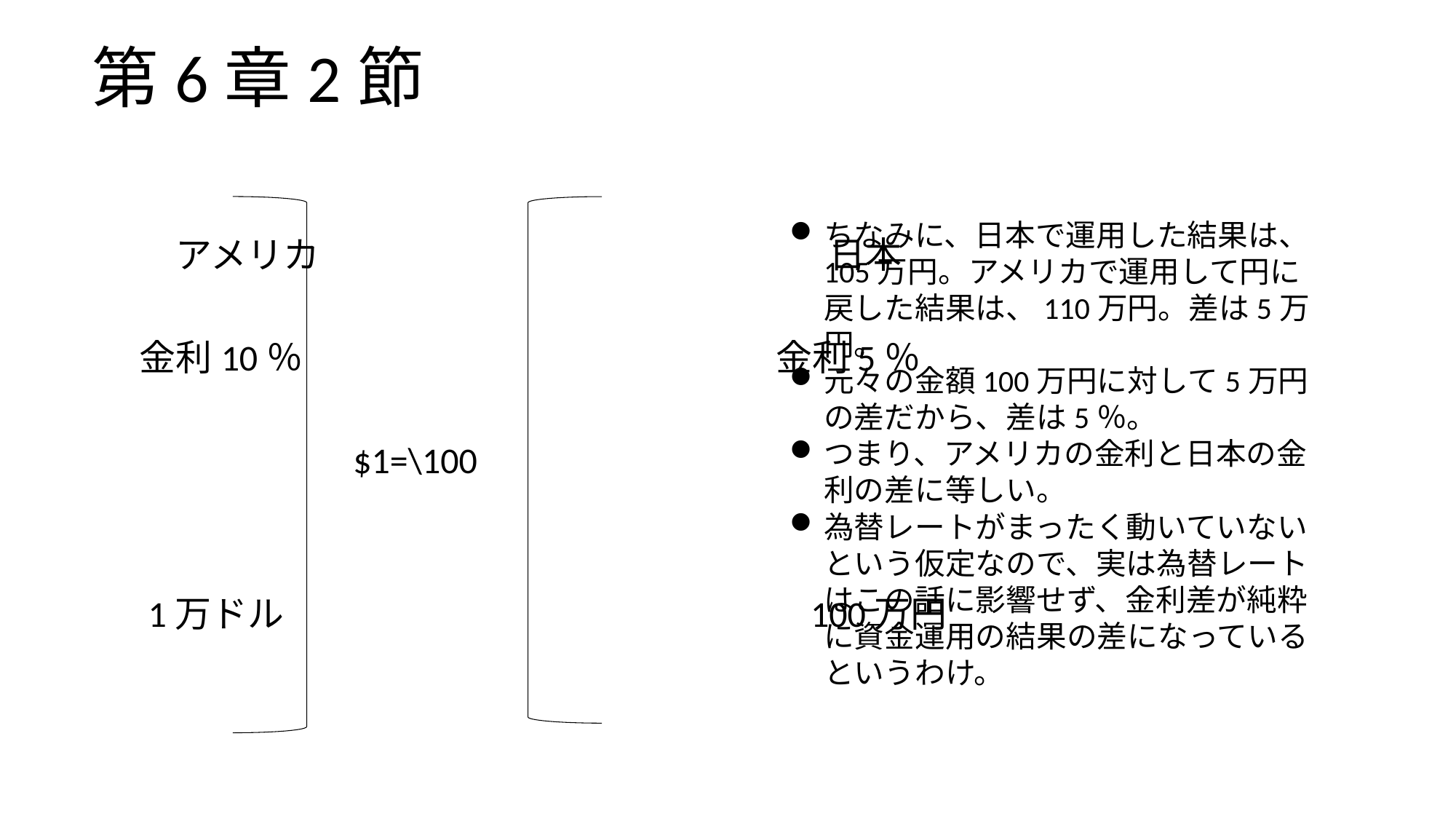

# 第6章2節

　　　アメリカ　　　　　　　　　　　　　　日本

　　金利10％　　　　　　　　　　　　　金利5％

                                   $1=\100

　　1万ドル　　　　　　　　　　　　　　 100万円

ちなみに、日本で運用した結果は、105万円。アメリカで運用して円に戻した結果は、110万円。差は5万円。
元々の金額100万円に対して5万円の差だから、差は5％。
つまり、アメリカの金利と日本の金利の差に等しい。
為替レートがまったく動いていないという仮定なので、実は為替レートはこの話に影響せず、金利差が純粋に資金運用の結果の差になっているというわけ。